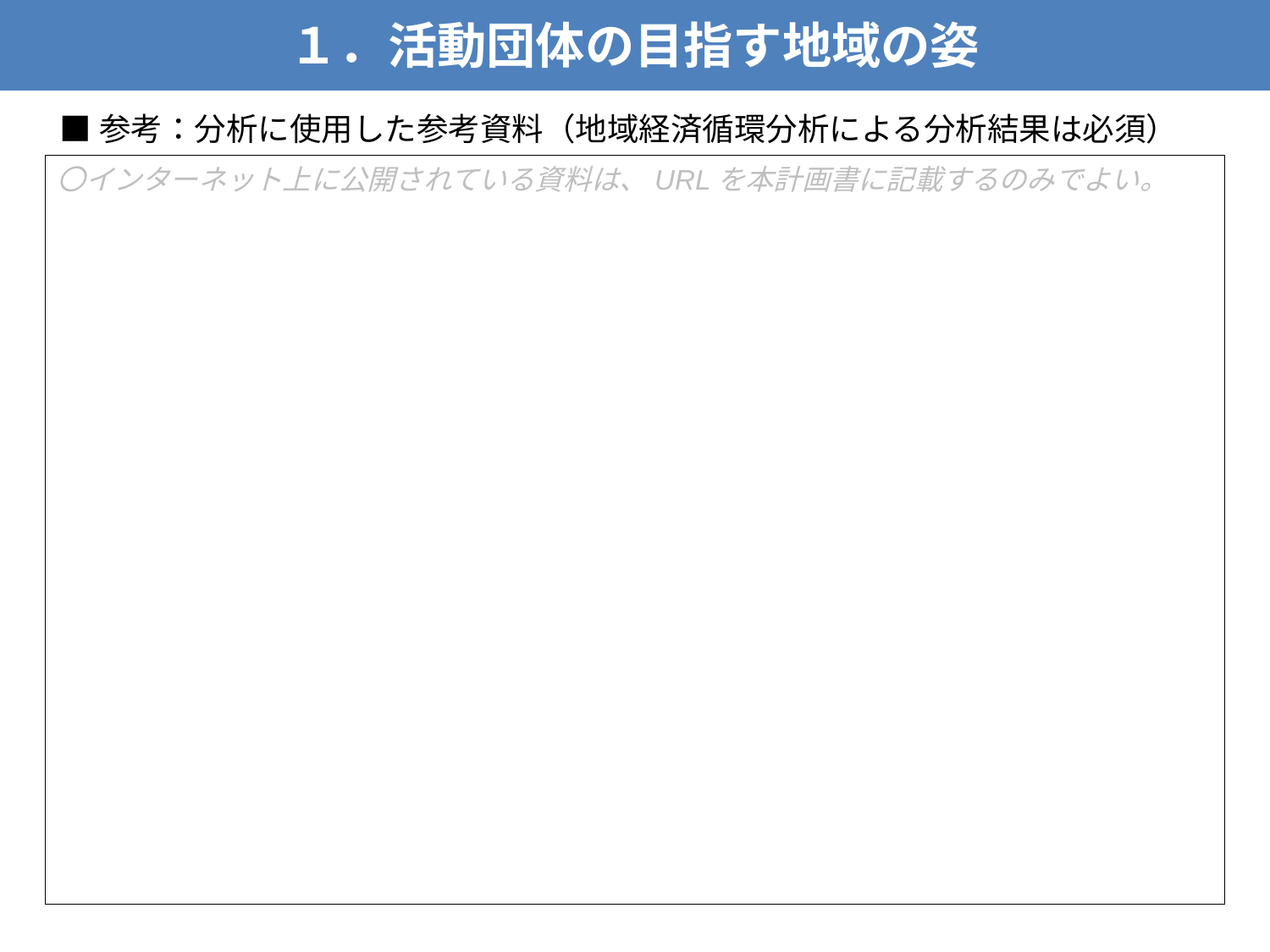

１．活動団体の目指す地域の姿
■参考：分析に使用した参考資料（地域経済循環分析による分析結果は必須）
〇インターネット上に公開されている資料は、URLを本計画書に記載するのみでよい。